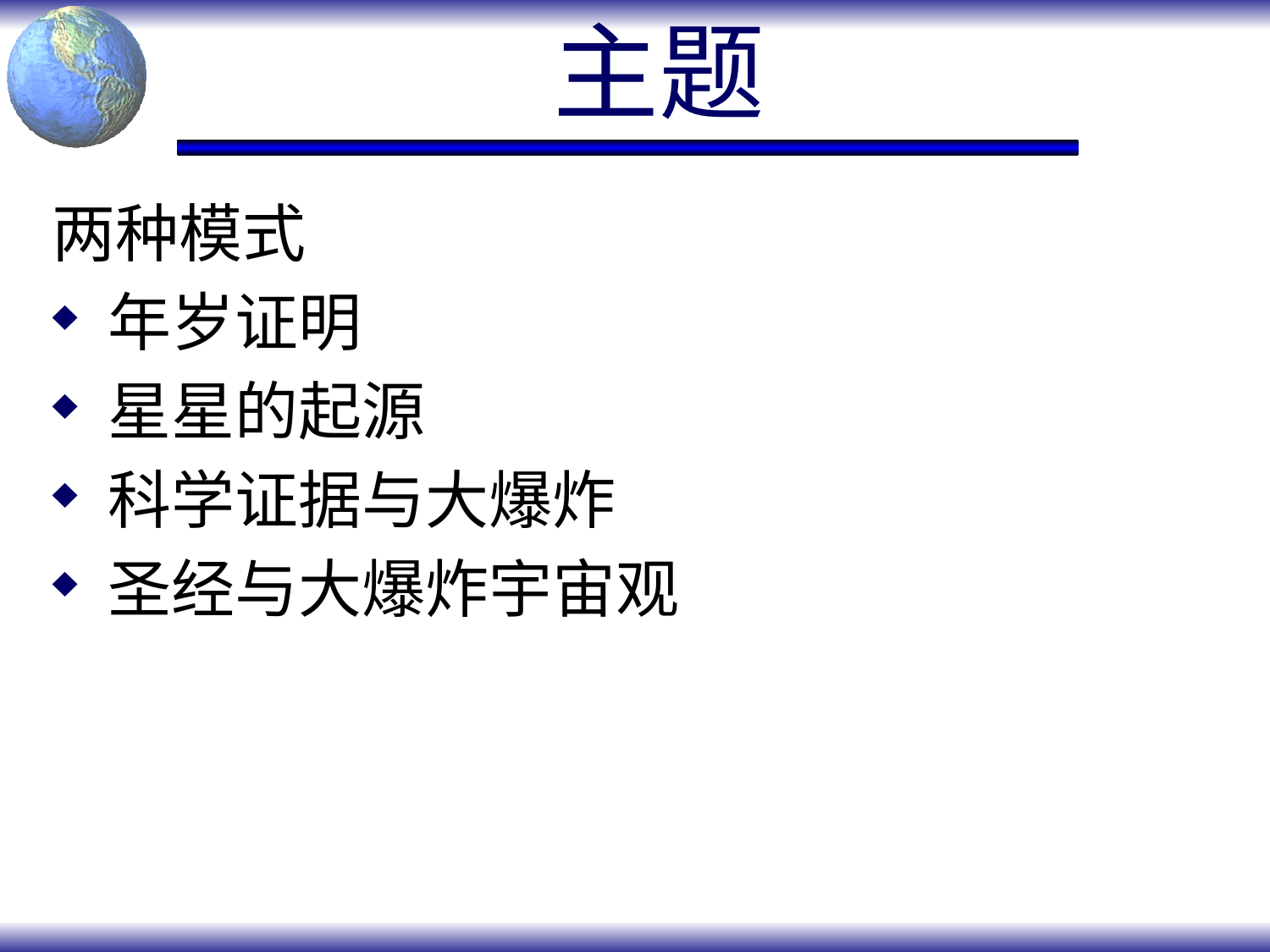

# 主题
两种模式
年岁证明
星星的起源
科学证据与大爆炸
圣经与大爆炸宇宙观